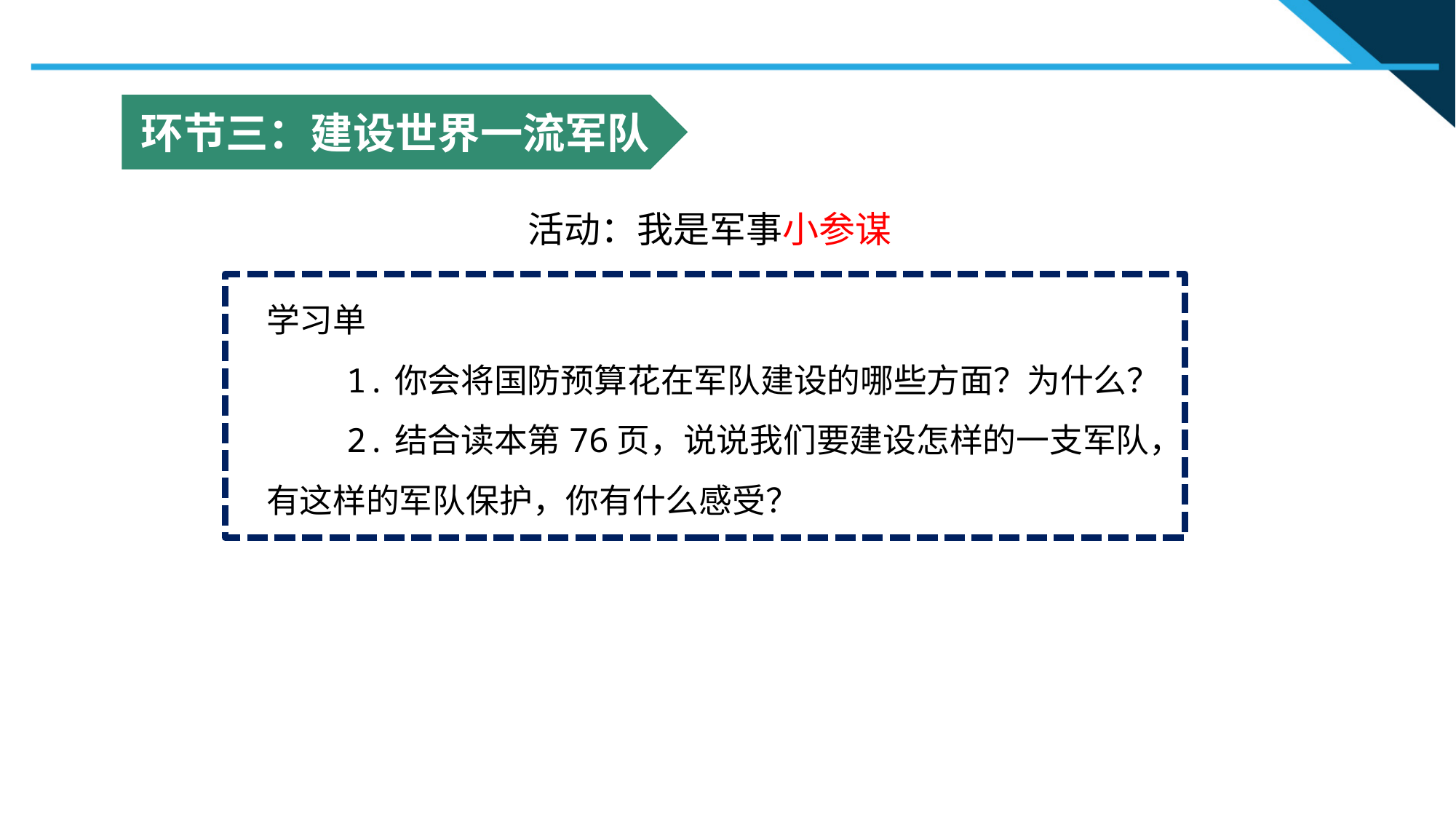

环节三：建设世界一流军队
活动：我是军事小参谋

学习单
    1.你会将国防预算花在军队建设的哪些方面？为什么？
    2.结合读本第76页，说说我们要建设怎样的一支军队，有这样的军队保护，你有什么感受？